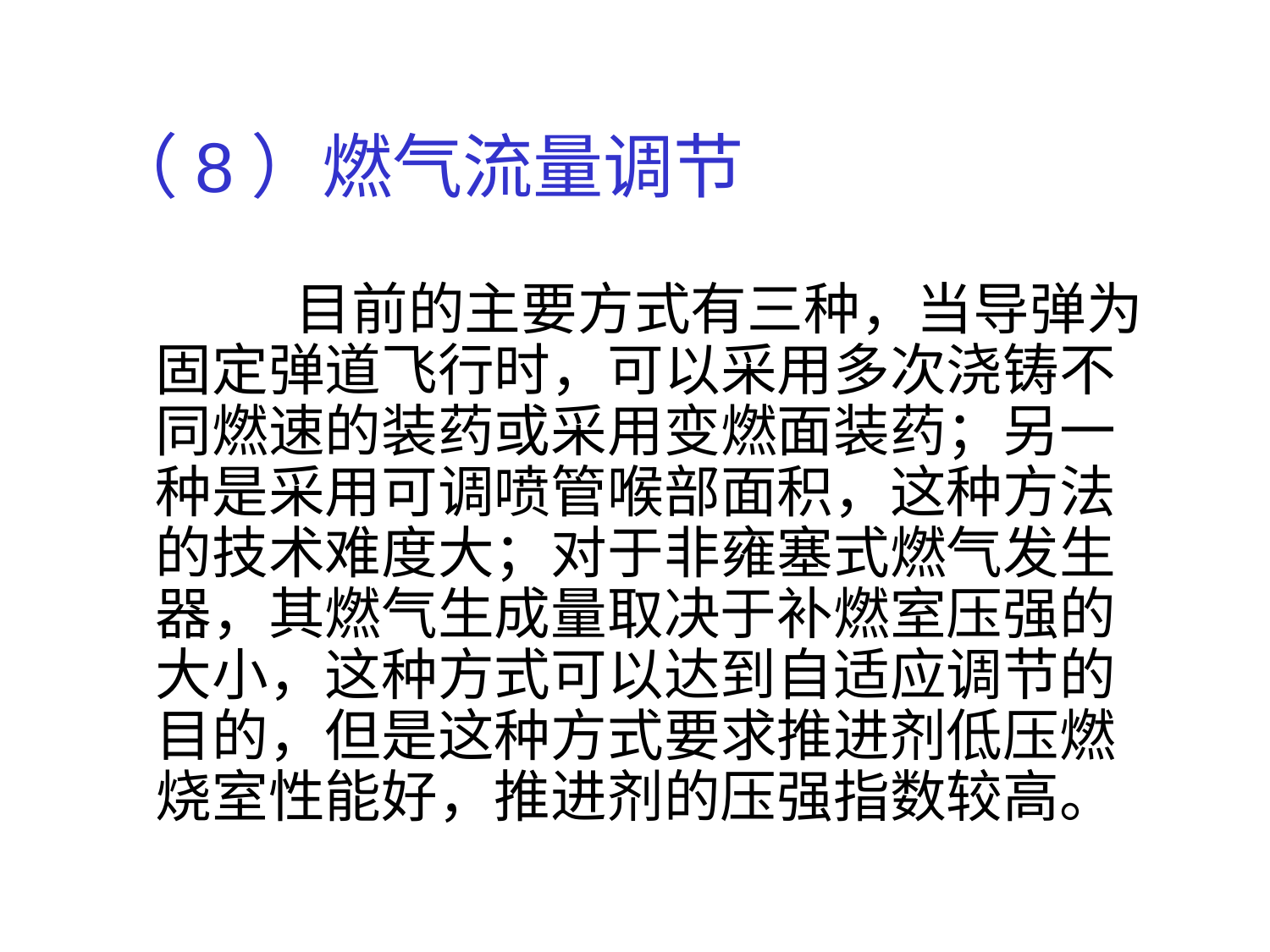

# （8）燃气流量调节
目前的主要方式有三种，当导弹为固定弹道飞行时，可以采用多次浇铸不同燃速的装药或采用变燃面装药；另一种是采用可调喷管喉部面积，这种方法的技术难度大；对于非雍塞式燃气发生器，其燃气生成量取决于补燃室压强的大小，这种方式可以达到自适应调节的目的，但是这种方式要求推进剂低压燃烧室性能好，推进剂的压强指数较高。